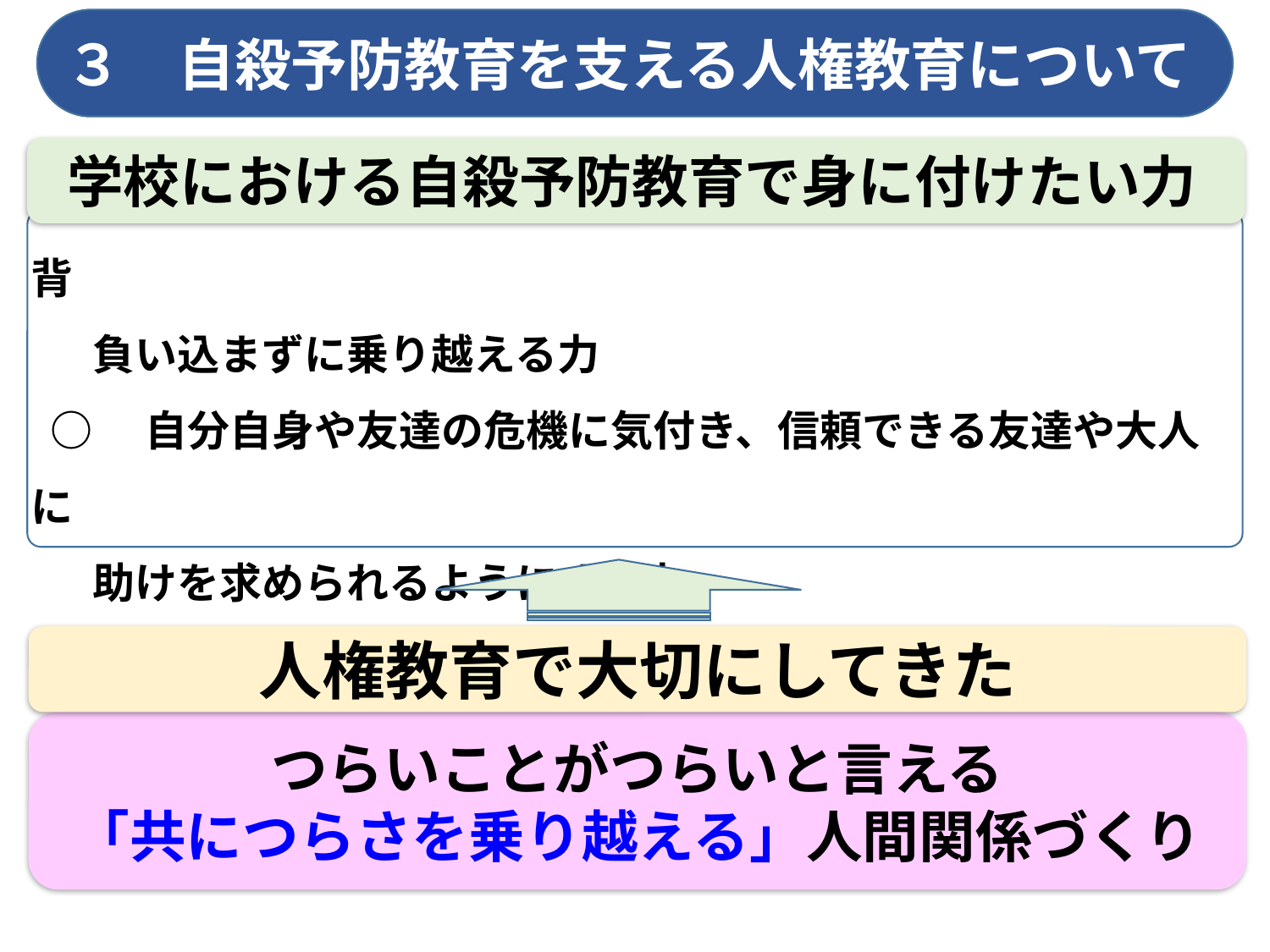

３　自殺予防教育を支える人権教育について
学校における自殺予防教育で身に付けたい力
○　問題を抱えたり危機に陥ったりしたとき、問題を一人で背
　負い込まずに乗り越える力
○　自分自身や友達の危機に気付き、信頼できる友達や大人に
　助けを求められるようにする力

人権教育で大切にしてきた
つらいことがつらいと言える
「共につらさを乗り越える」人間関係づくり